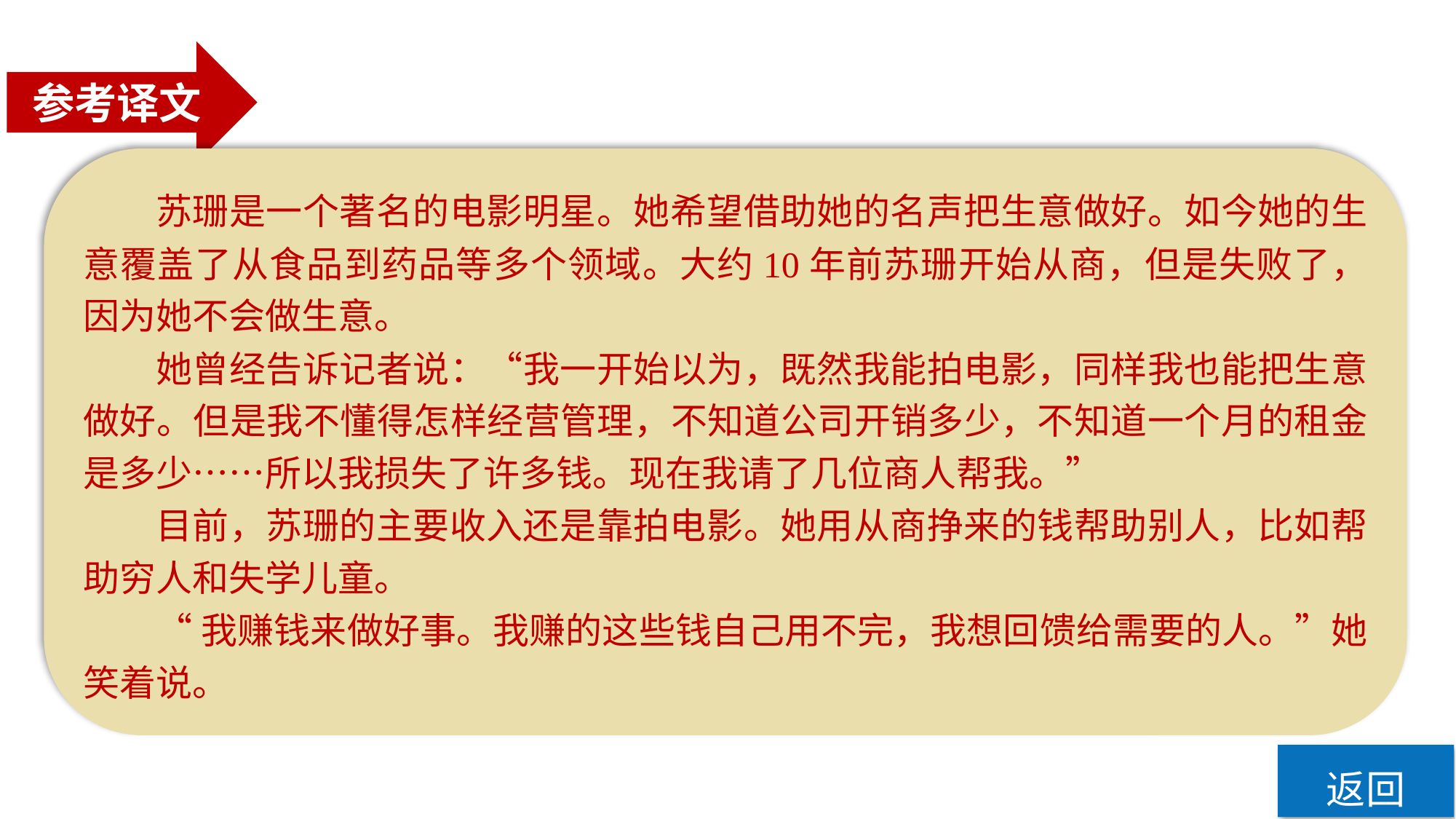

参考译文
苏珊是一个著名的电影明星。她希望借助她的名声把生意做好。如今她的生意覆盖了从食品到药品等多个领域。大约10年前苏珊开始从商，但是失败了，因为她不会做生意。
她曾经告诉记者说：“我一开始以为，既然我能拍电影，同样我也能把生意做好。但是我不懂得怎样经营管理，不知道公司开销多少，不知道一个月的租金是多少……所以我损失了许多钱。现在我请了几位商人帮我。”
目前，苏珊的主要收入还是靠拍电影。她用从商挣来的钱帮助别人，比如帮助穷人和失学儿童。
“我赚钱来做好事。我赚的这些钱自己用不完，我想回馈给需要的人。”她笑着说。
返回